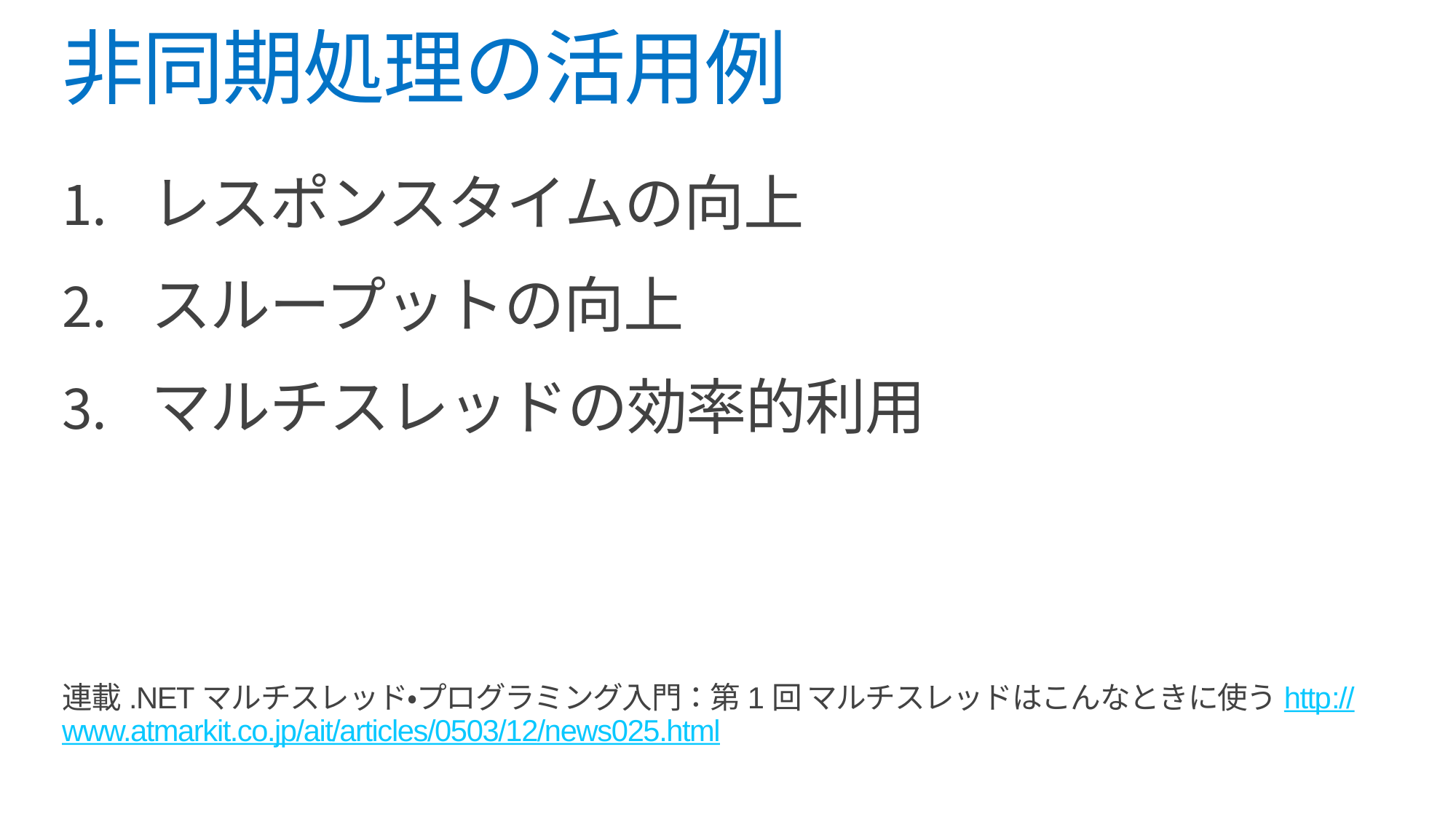

# 非同期処理の活用例
レスポンスタイムの向上
スループットの向上
マルチスレッドの効率的利用

連載.NETマルチスレッド・プログラミング入門：第1回 マルチスレッドはこんなときに使うhttp://www.atmarkit.co.jp/ait/articles/0503/12/news025.html